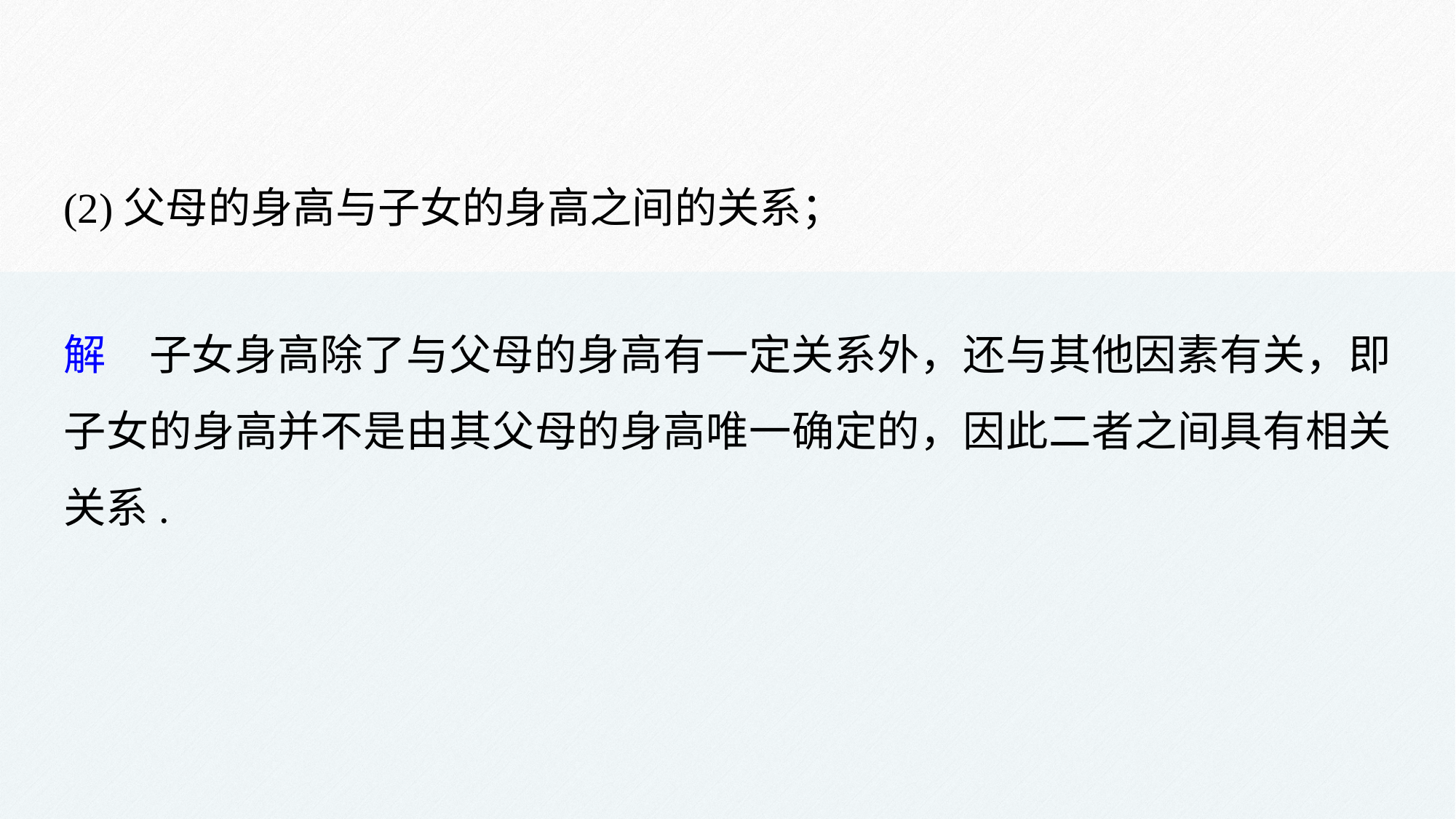

(2)父母的身高与子女的身高之间的关系；
解　子女身高除了与父母的身高有一定关系外，还与其他因素有关，即子女的身高并不是由其父母的身高唯一确定的，因此二者之间具有相关关系.